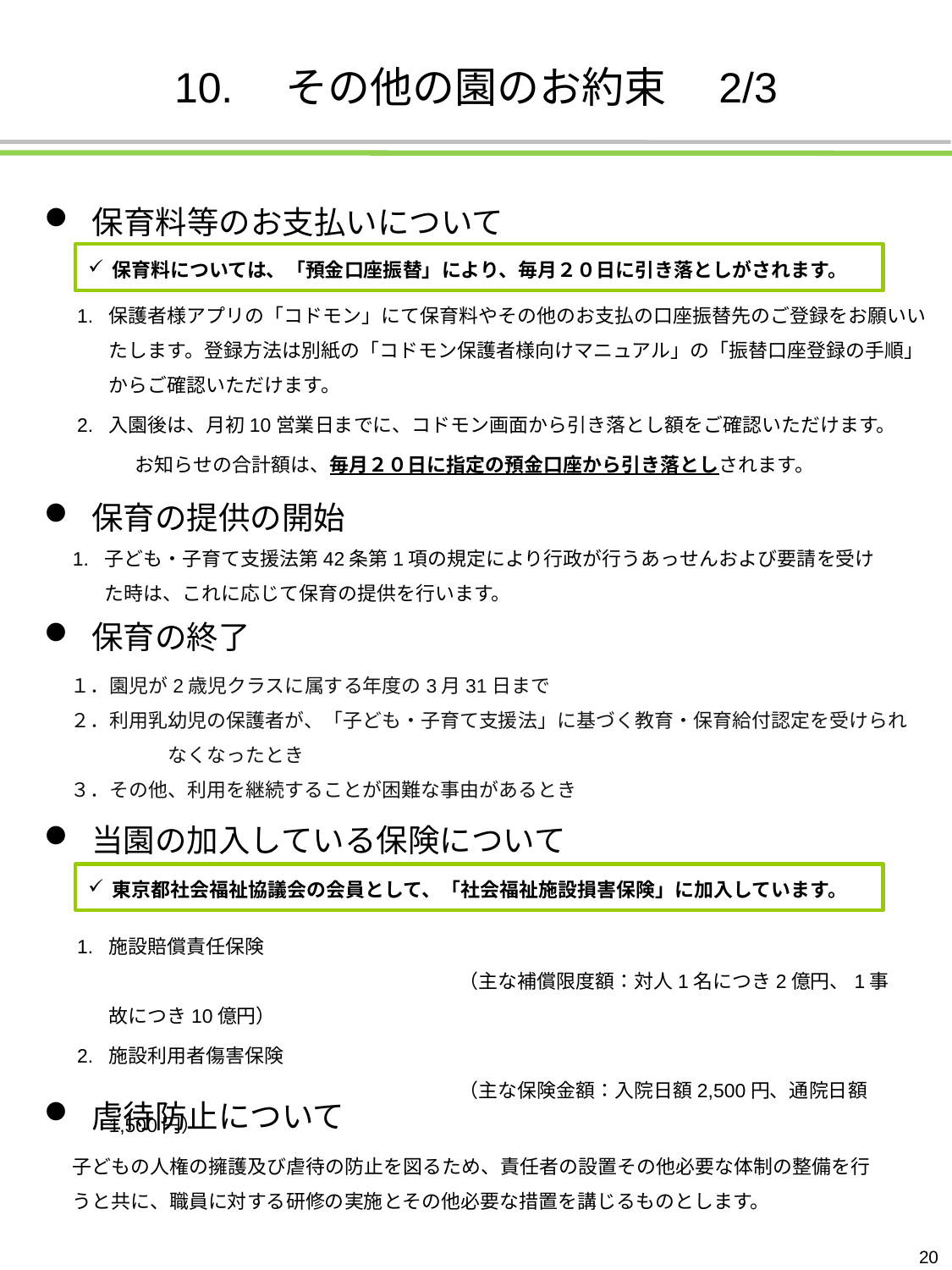

# 10.　その他の園のお約束　2/3
保育料等のお支払いについて

保育料については、「預金口座振替」により、毎月２０日に引き落としがされます。
保護者様アプリの「コドモン」にて保育料やその他のお支払の口座振替先のご登録をお願いいたします。登録方法は別紙の「コドモン保護者様向けマニュアル」の「振替口座登録の手順」からご確認いただけます。
入園後は、月初10営業日までに、コドモン画面から引き落とし額をご確認いただけます。
　　　お知らせの合計額は、毎月２０日に指定の預金口座から引き落としされます。

保育の提供の開始

子ども・子育て支援法第42条第1項の規定により行政が行うあっせんおよび要請を受けた時は、これに応じて保育の提供を行います。
保育の終了

１．園児が2歳児クラスに属する年度の3月31日まで
２．利用乳幼児の保護者が、「子ども・子育て支援法」に基づく教育・保育給付認定を受けられ　　　　　なくなったとき
３．その他、利用を継続することが困難な事由があるとき
当園の加入している保険について
東京都社会福祉協議会の会員として、「社会福祉施設損害保険」に加入しています。
施設賠償責任保険　　　　　　　　　　　　　　　　　　　　　　　　　　　　　　　　　　　　　　　　　　　　　　　　　　（主な補償限度額：対人1名につき2億円、1事故につき10億円）
施設利用者傷害保険　　　　　　　　　　　　　　　　　　　　　　　　　　　　　　　　　　　　　　　　　　　　　　　　　（主な保険金額：入院日額2,500円、通院日額1,500円）
虐待防止について

子どもの人権の擁護及び虐待の防止を図るため、責任者の設置その他必要な体制の整備を行うと共に、職員に対する研修の実施とその他必要な措置を講じるものとします。
20